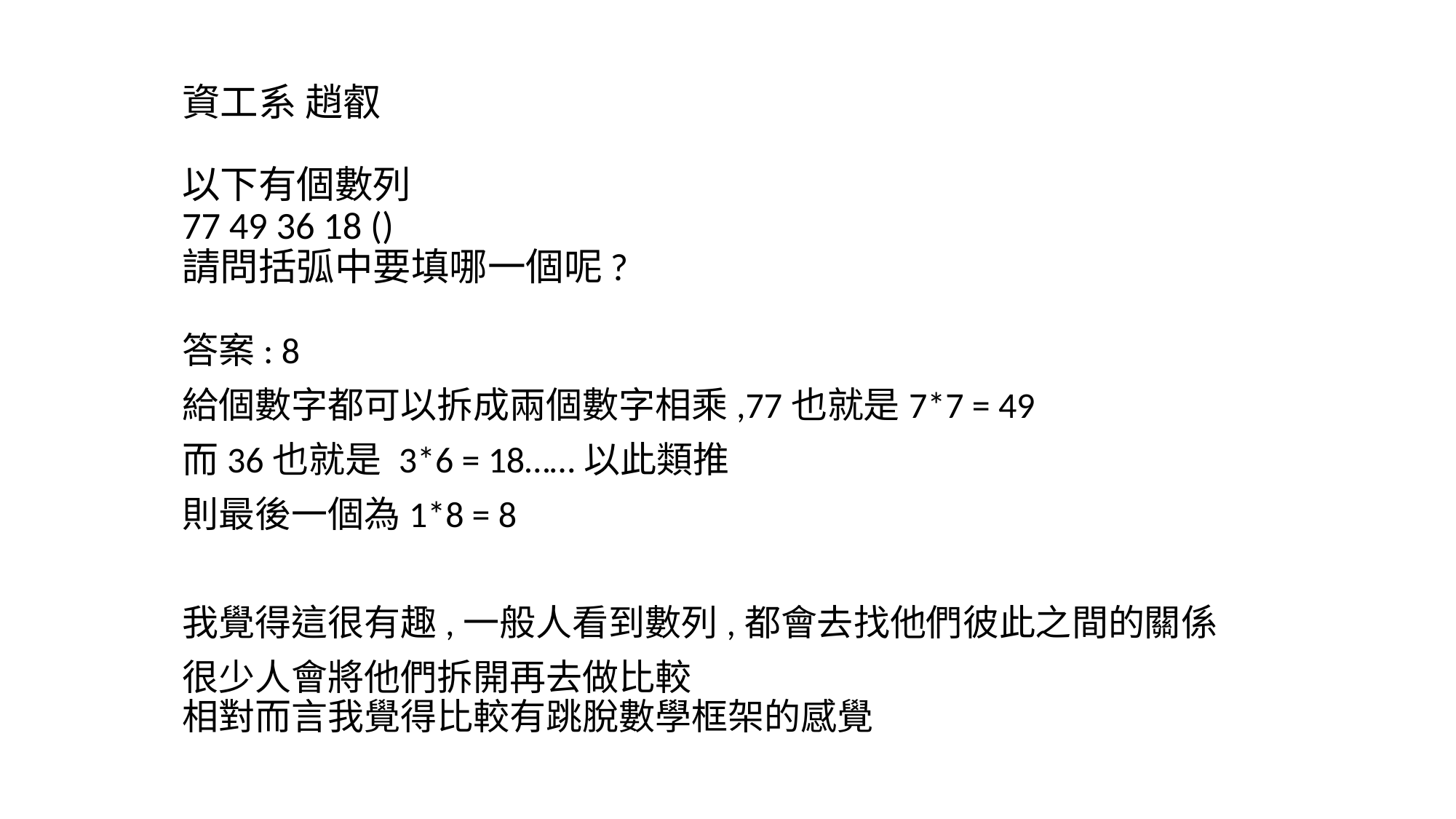

# 資工系 趙叡 以下有個數列 77 49 36 18 () 請問括弧中要填哪一個呢?
答案: 8
給個數字都可以拆成兩個數字相乘,77也就是7*7 = 49
而36也就是 3*6 = 18……以此類推
則最後一個為1*8 = 8

我覺得這很有趣,一般人看到數列,都會去找他們彼此之間的關係
很少人會將他們拆開再去做比較
相對而言我覺得比較有跳脫數學框架的感覺